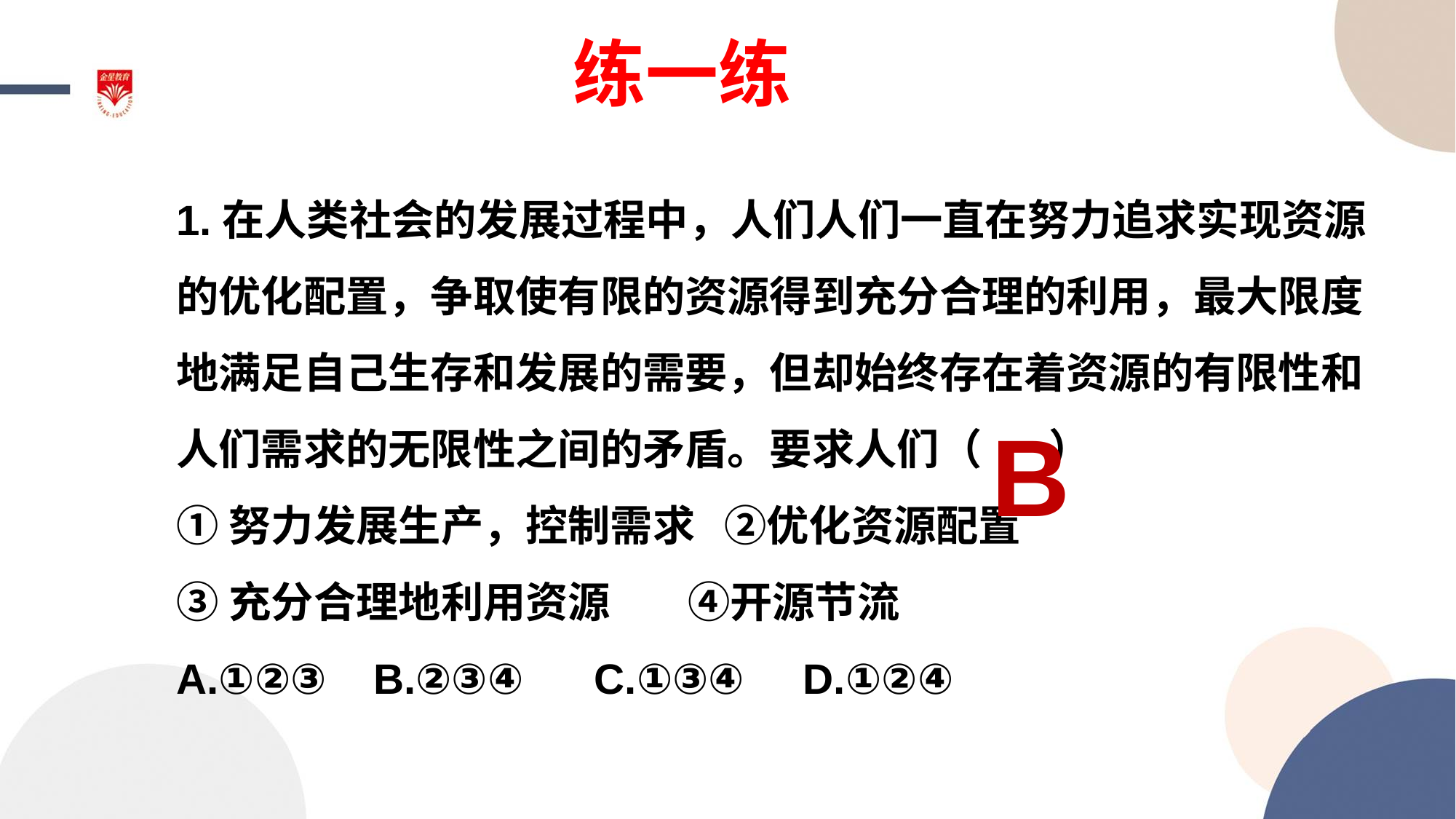

练一练
1.在人类社会的发展过程中，人们人们一直在努力追求实现资源的优化配置，争取使有限的资源得到充分合理的利用，最大限度地满足自己生存和发展的需要，但却始终存在着资源的有限性和人们需求的无限性之间的矛盾。要求人们（       ）
①努力发展生产，控制需求   ②优化资源配置
③充分合理地利用资源        ④开源节流
A.①②③    B.②③④      C.①③④     D.①②④
B